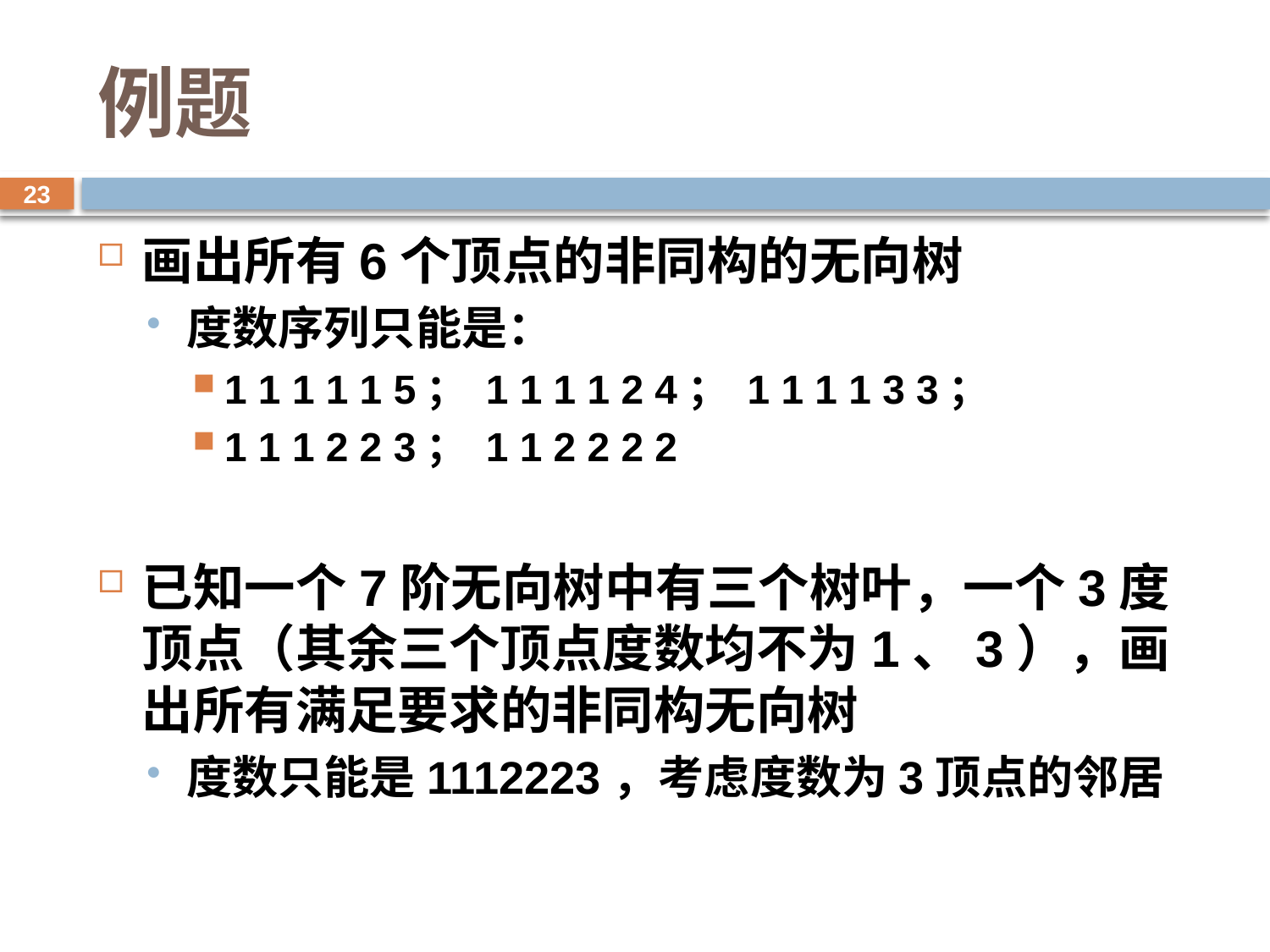

# 例题
23
画出所有6个顶点的非同构的无向树
度数序列只能是：
1 1 1 1 1 5； 1 1 1 1 2 4； 1 1 1 1 3 3；
1 1 1 2 2 3； 1 1 2 2 2 2

已知一个7阶无向树中有三个树叶，一个3度顶点（其余三个顶点度数均不为1、3），画出所有满足要求的非同构无向树
度数只能是1112223，考虑度数为3顶点的邻居